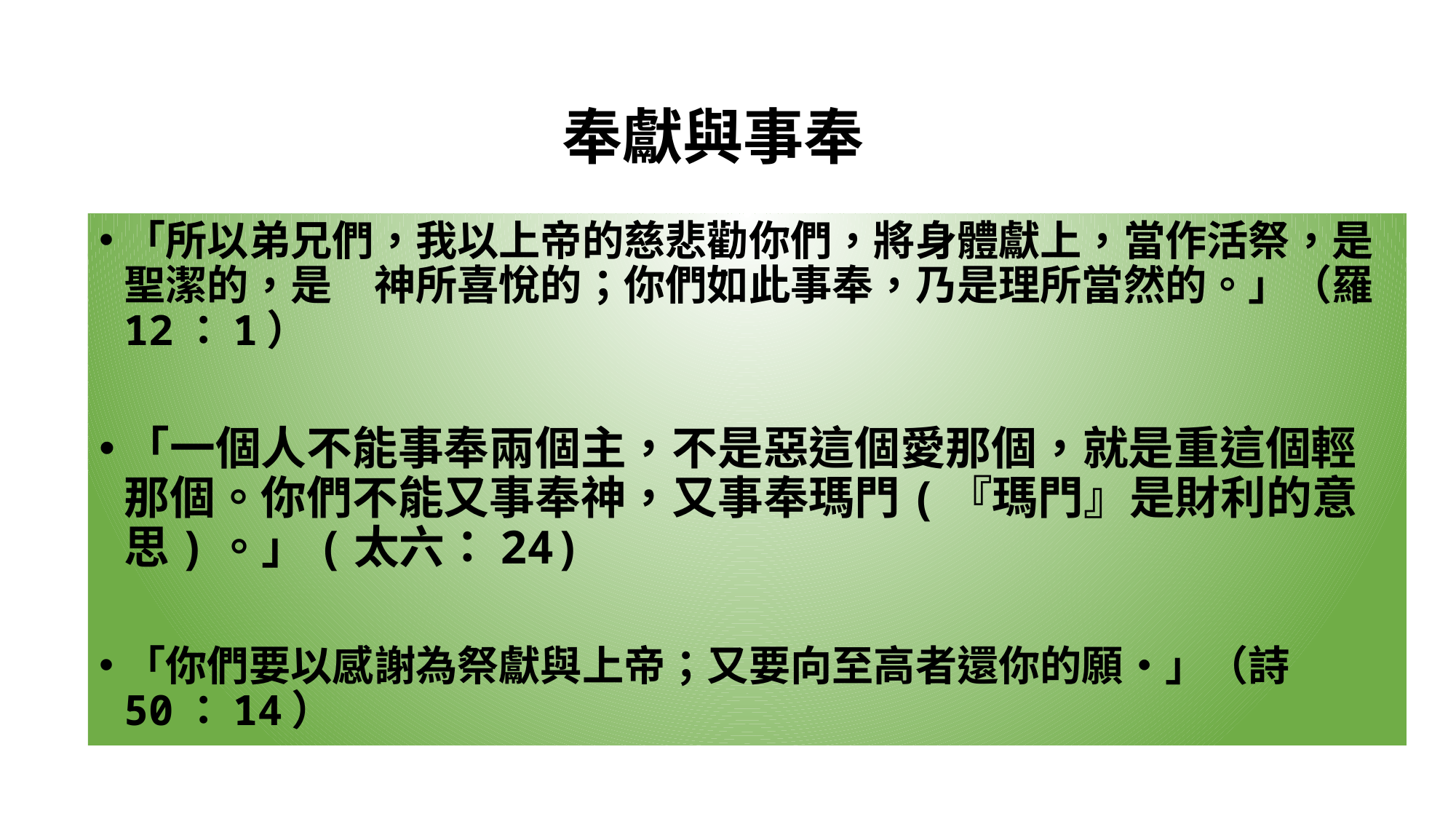

奉獻與事奉
「所以弟兄們，我以上帝的慈悲勸你們，將身體獻上，當作活祭，是聖潔的，是　神所喜悅的；你們如此事奉，乃是理所當然的。」（羅12：1）

「一個人不能事奉兩個主，不是惡這個愛那個，就是重這個輕那個。你們不能又事奉神，又事奉瑪門(『瑪門』是財利的意思)。」(太六：24)

「你們要以感謝為祭獻與上帝；又要向至高者還你的願‧」（詩50：14）